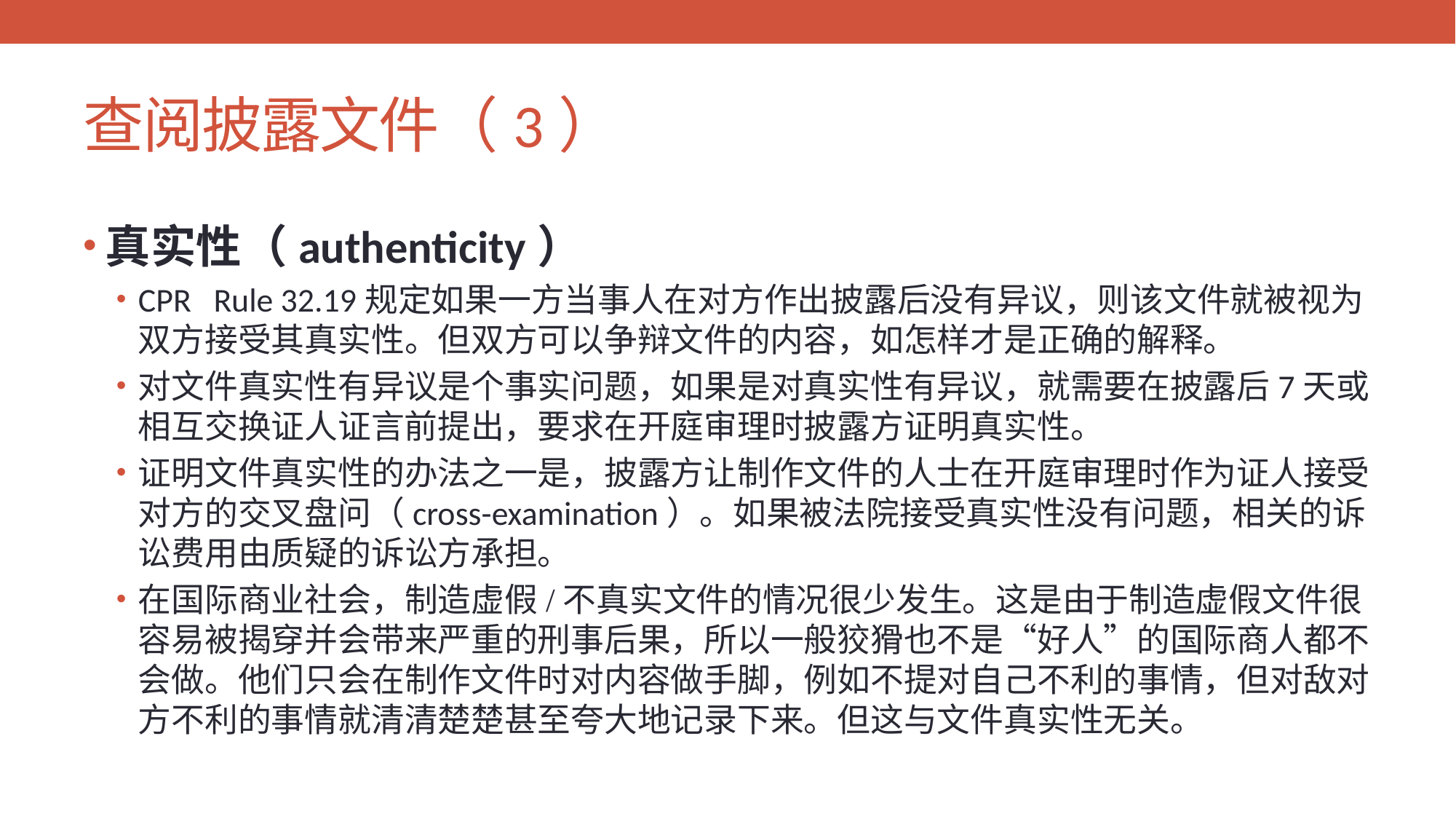

# 查阅披露文件（3）
真实性（authenticity）
CPR   Rule 32.19规定如果一方当事人在对方作出披露后没有异议，则该文件就被视为双方接受其真实性。但双方可以争辩文件的内容，如怎样才是正确的解释。
对文件真实性有异议是个事实问题，如果是对真实性有异议，就需要在披露后7天或相互交换证人证言前提出，要求在开庭审理时披露方证明真实性。
证明文件真实性的办法之一是，披露方让制作文件的人士在开庭审理时作为证人接受对方的交叉盘问（cross-examination）。如果被法院接受真实性没有问题，相关的诉讼费用由质疑的诉讼方承担。
在国际商业社会，制造虚假/不真实文件的情况很少发生。这是由于制造虚假文件很容易被揭穿并会带来严重的刑事后果，所以一般狡猾也不是“好人”的国际商人都不会做。他们只会在制作文件时对内容做手脚，例如不提对自己不利的事情，但对敌对方不利的事情就清清楚楚甚至夸大地记录下来。但这与文件真实性无关。